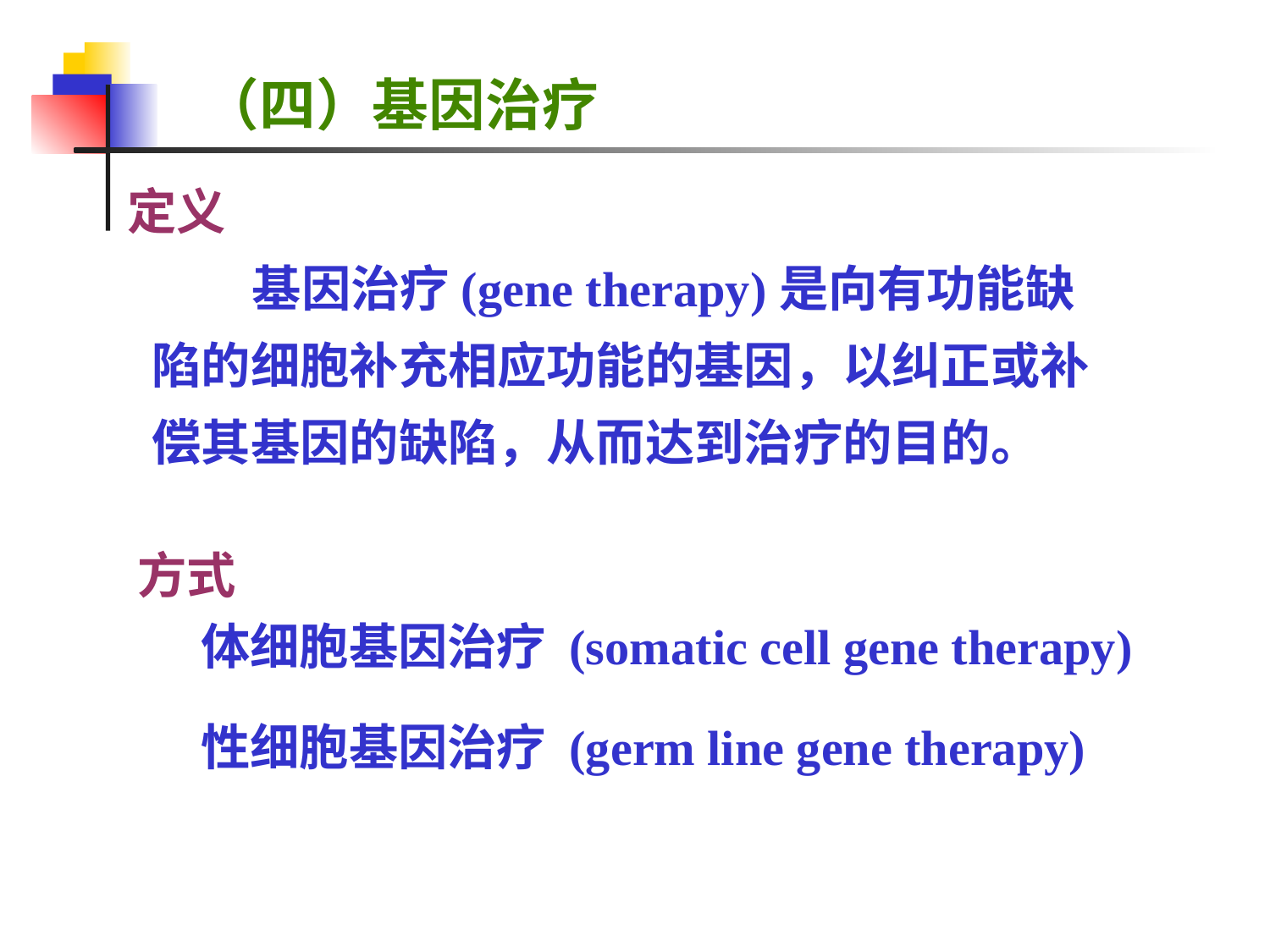

（四）基因治疗
定义
基因治疗(gene therapy)是向有功能缺陷的细胞补充相应功能的基因，以纠正或补偿其基因的缺陷，从而达到治疗的目的。
方式
体细胞基因治疗 (somatic cell gene therapy)
性细胞基因治疗 (germ line gene therapy)